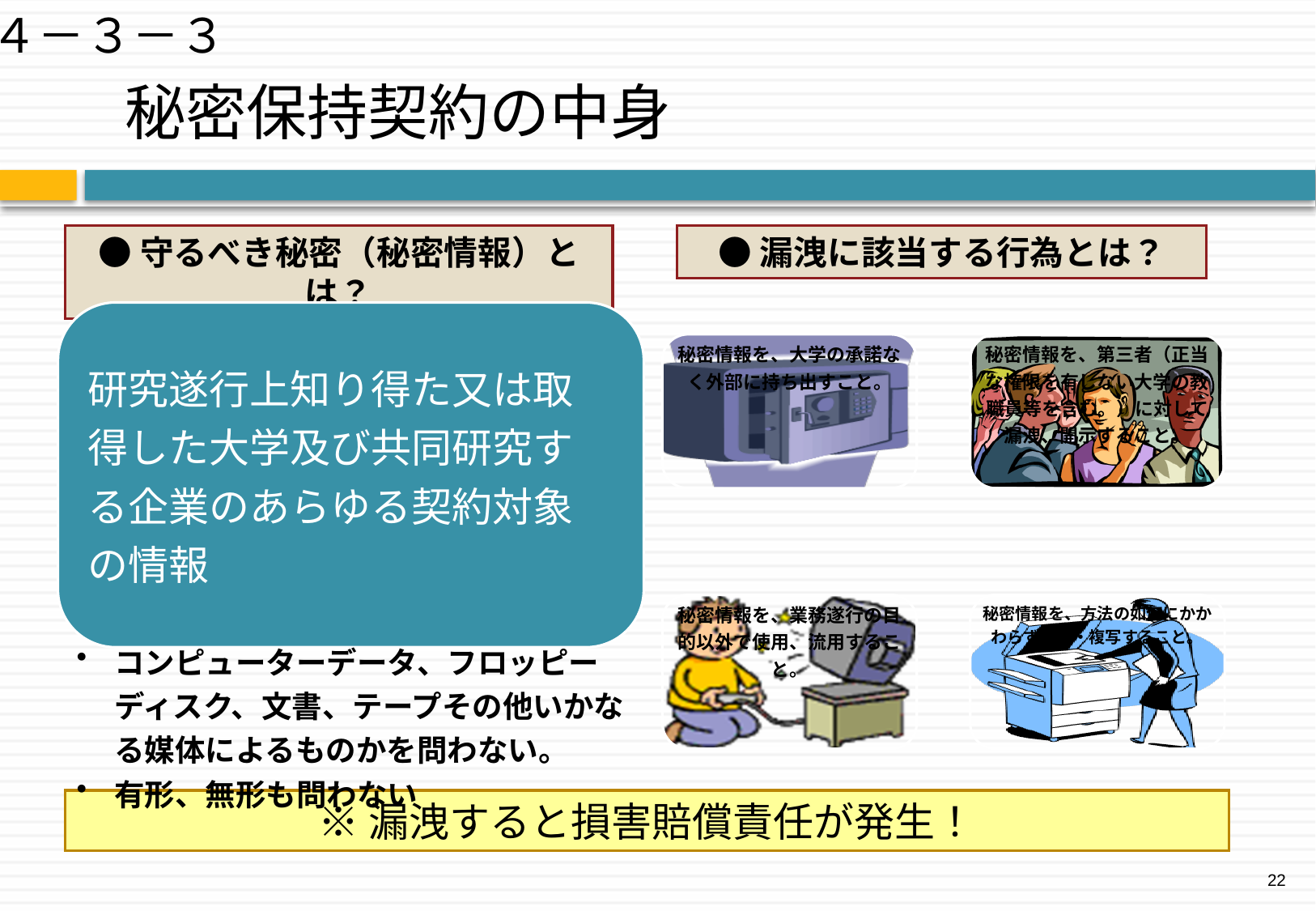

４－３－３
# 秘密保持契約の中身
●守るべき秘密（秘密情報）とは？
●漏洩に該当する行為とは？
秘密情報を、大学の承諾なく外部に持ち出すこと。
秘密情報を、第三者（正当な権限を有しない大学の教職員等を含む。）に対して漏洩、開示すること。
秘密情報を、業務遂行の目的以外で使用、流用すること。
秘密情報を、方法の如何にかかわらず複製・複写すること。
研究遂行上知り得た又は取得した大学及び共同研究する企業のあらゆる契約対象の情報
コンピューターデータ、フロッピーディスク、文書、テープその他いかなる媒体によるものかを問わない。
有形、無形も問わない
※漏洩すると損害賠償責任が発生！
22